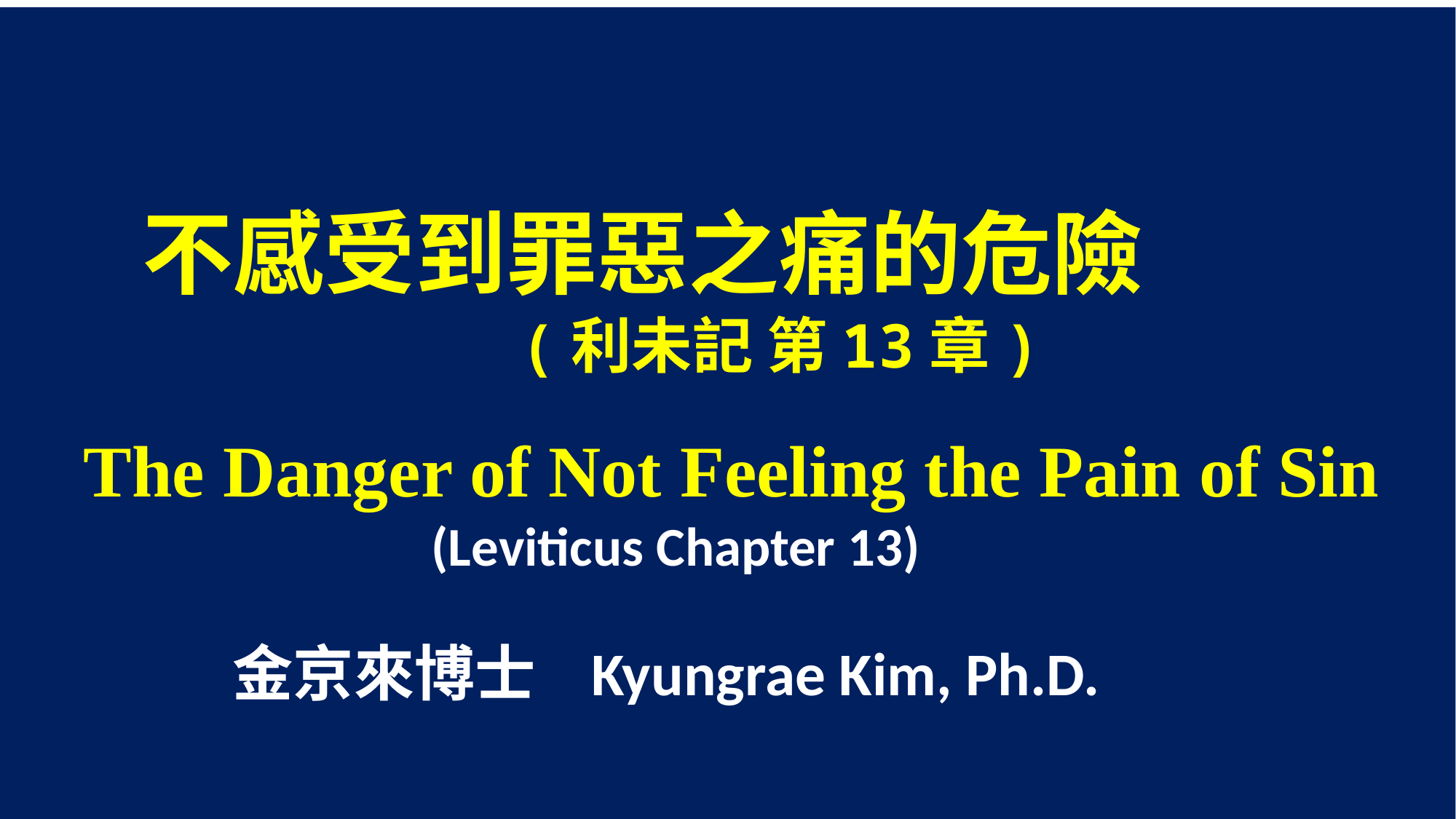

不感受到罪惡之痛的危險
              (利未記 第13章)

    The Danger of Not Feeling the Pain of Sin
                                  (Leviticus Chapter 13)

               金京來博士   Kyungrae Kim, Ph.D.